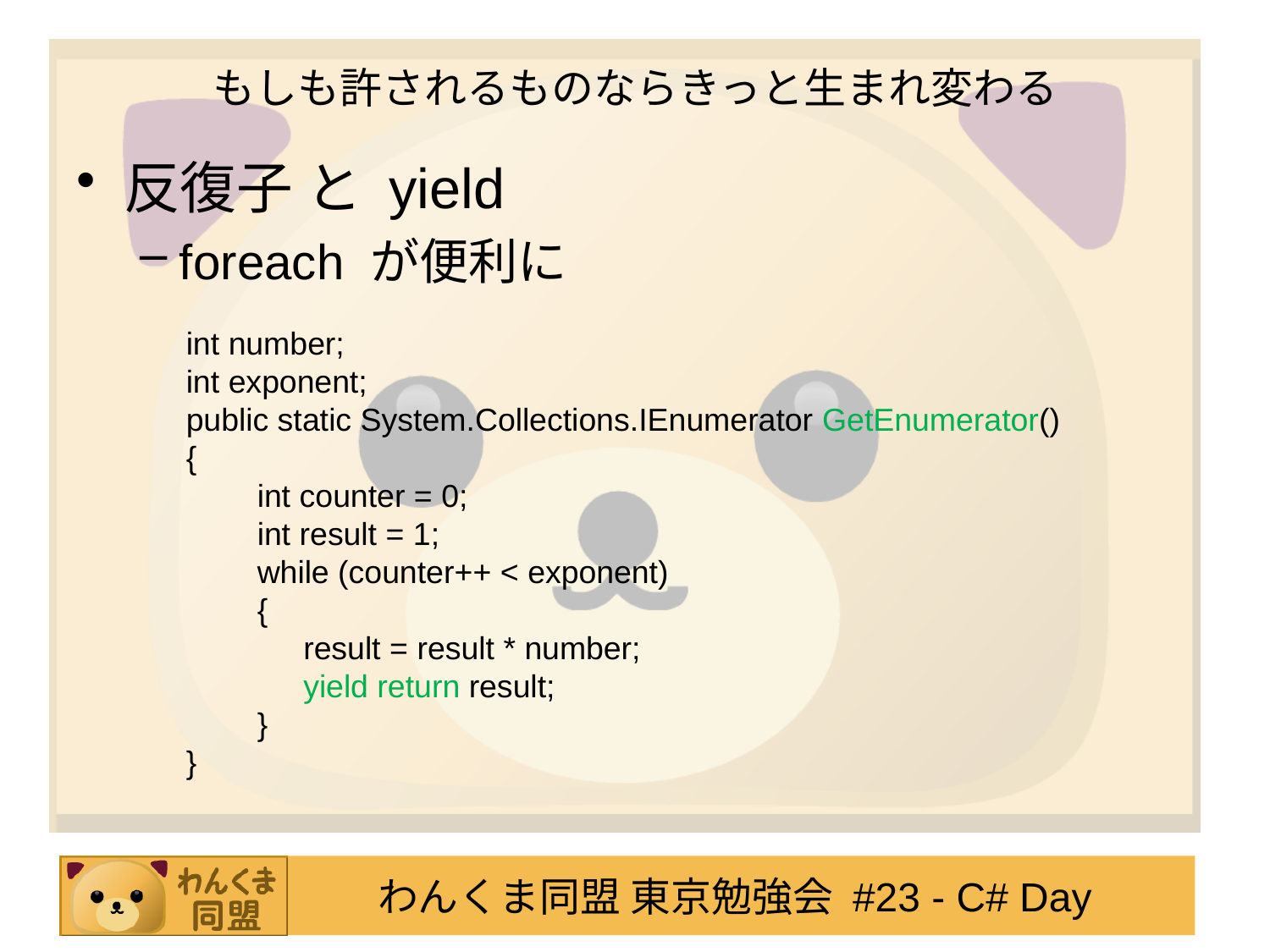

# もしも許されるものならきっと生まれ変わる
反復子 と yield
foreach が便利に
int number;
int exponent;
public static System.Collections.IEnumerator GetEnumerator()
{
　　int counter = 0;
　　int result = 1;
　　while (counter++ < exponent)
　　{
　　　  result = result * number;
　　　  yield return result;
　　}
}